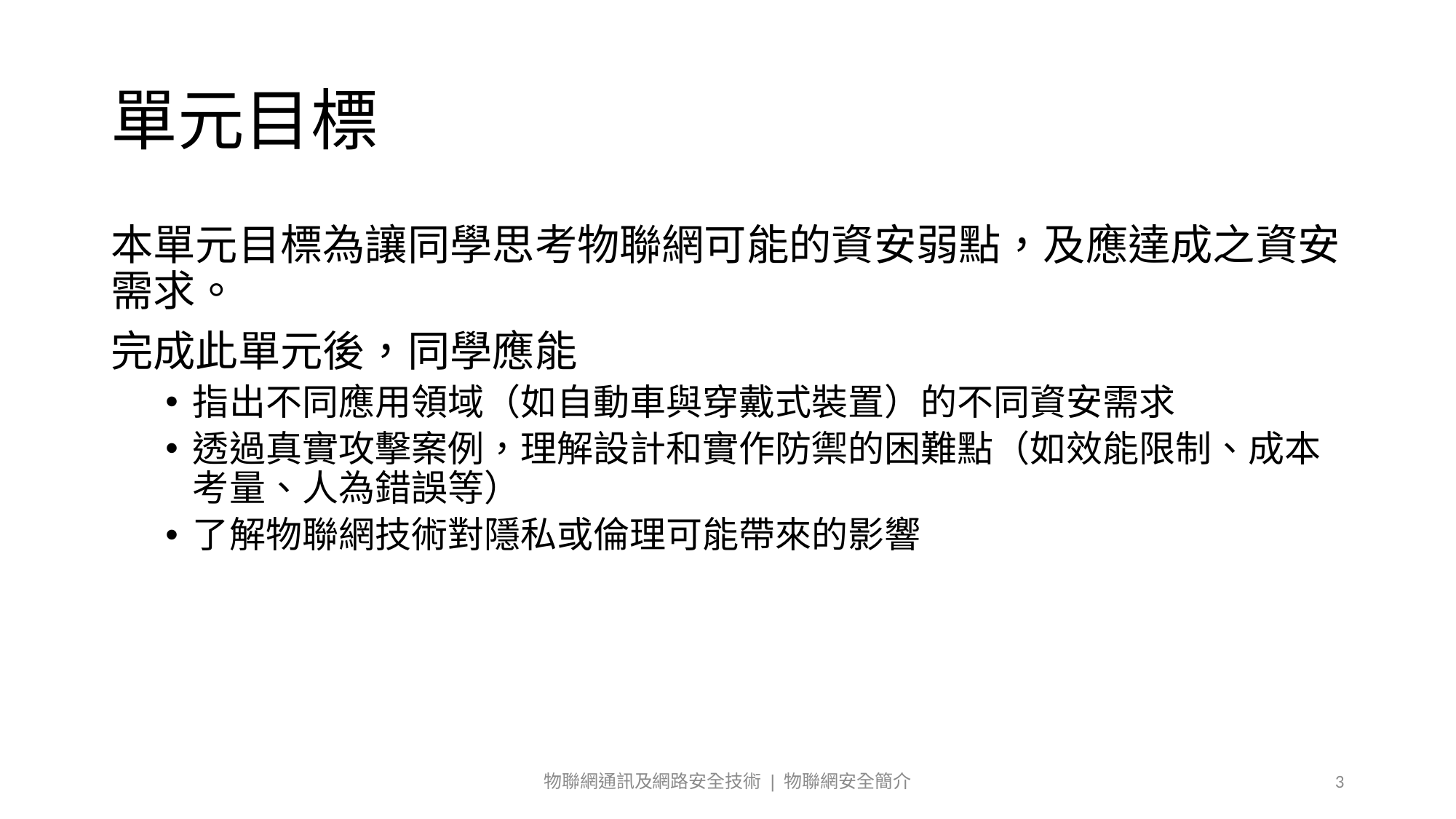

# 單元目標
本單元目標為讓同學思考物聯網可能的資安弱點，及應達成之資安需求。
完成此單元後，同學應能
指出不同應用領域（如自動車與穿戴式裝置）的不同資安需求
透過真實攻擊案例，理解設計和實作防禦的困難點（如效能限制、成本考量、人為錯誤等）
了解物聯網技術對隱私或倫理可能帶來的影響
物聯網通訊及網路安全技術 | 物聯網安全簡介
3